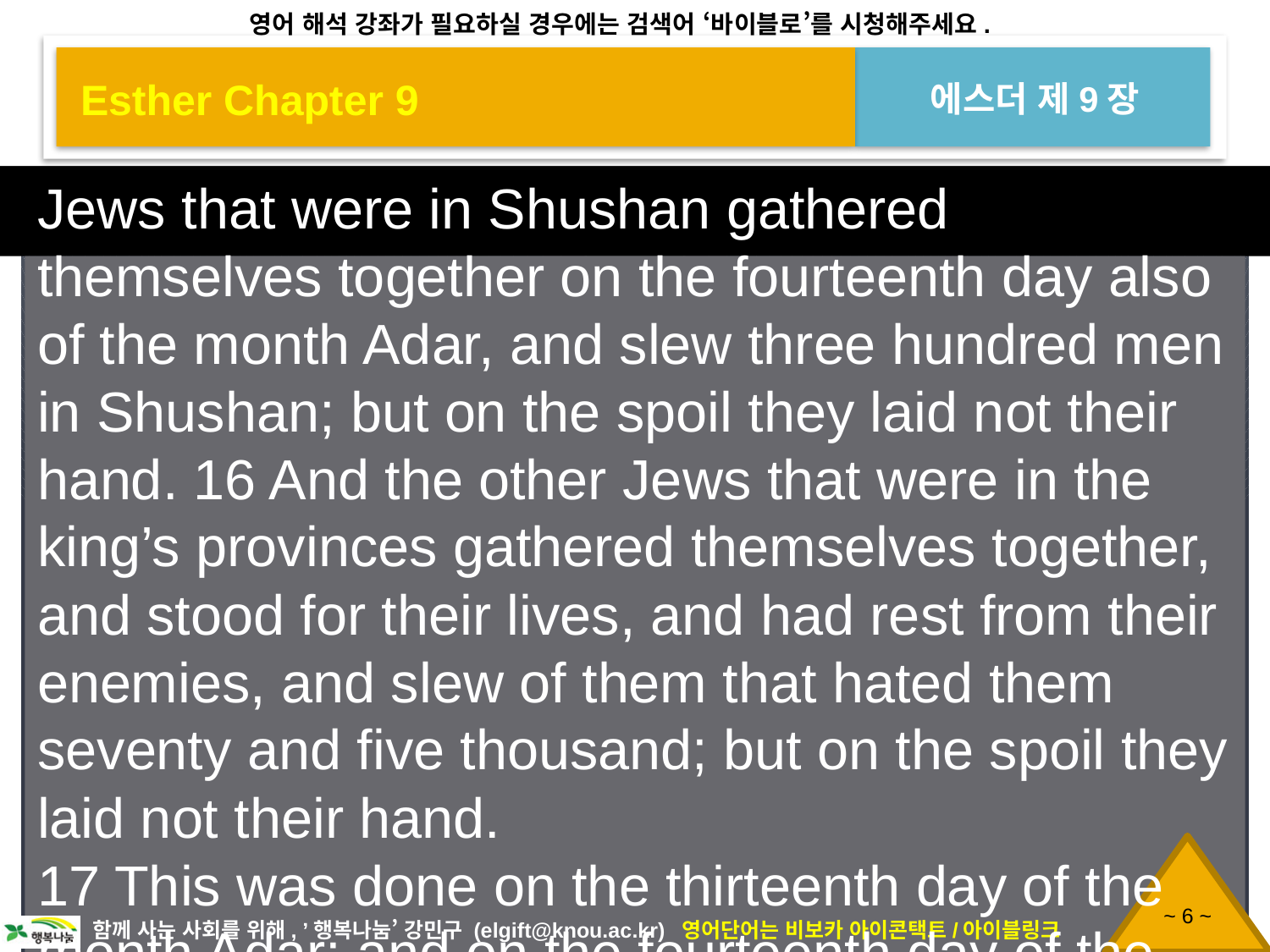

Esther Chapter 9
에스더 제9장
Jews that were in Shushan gathered themselves together on the fourteenth day also of the month Adar, and slew three hundred men in Shushan; but on the spoil they laid not their hand. 16 And the other Jews that were in the king’s provinces gathered themselves together, and stood for their lives, and had rest from their enemies, and slew of them that hated them seventy and five thousand; but on the spoil they laid not their hand.
17 This was done on the thirteenth day of the month Adar; and on the fourteenth day of the same